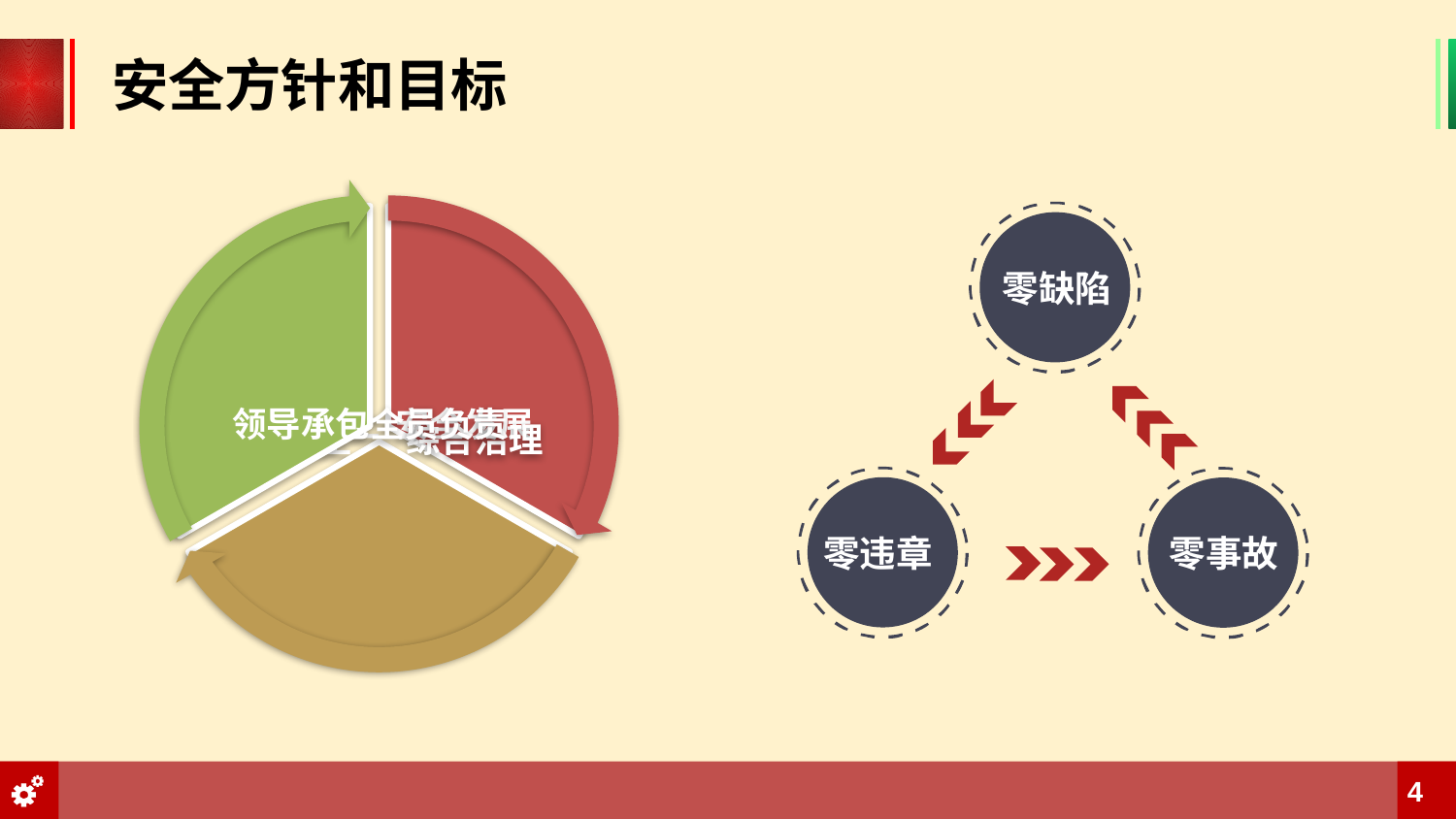

安全方针和目标
生命至上  安全发展
预防为主       综合治理
领导承包全员负责

零缺陷

零违章

零事故